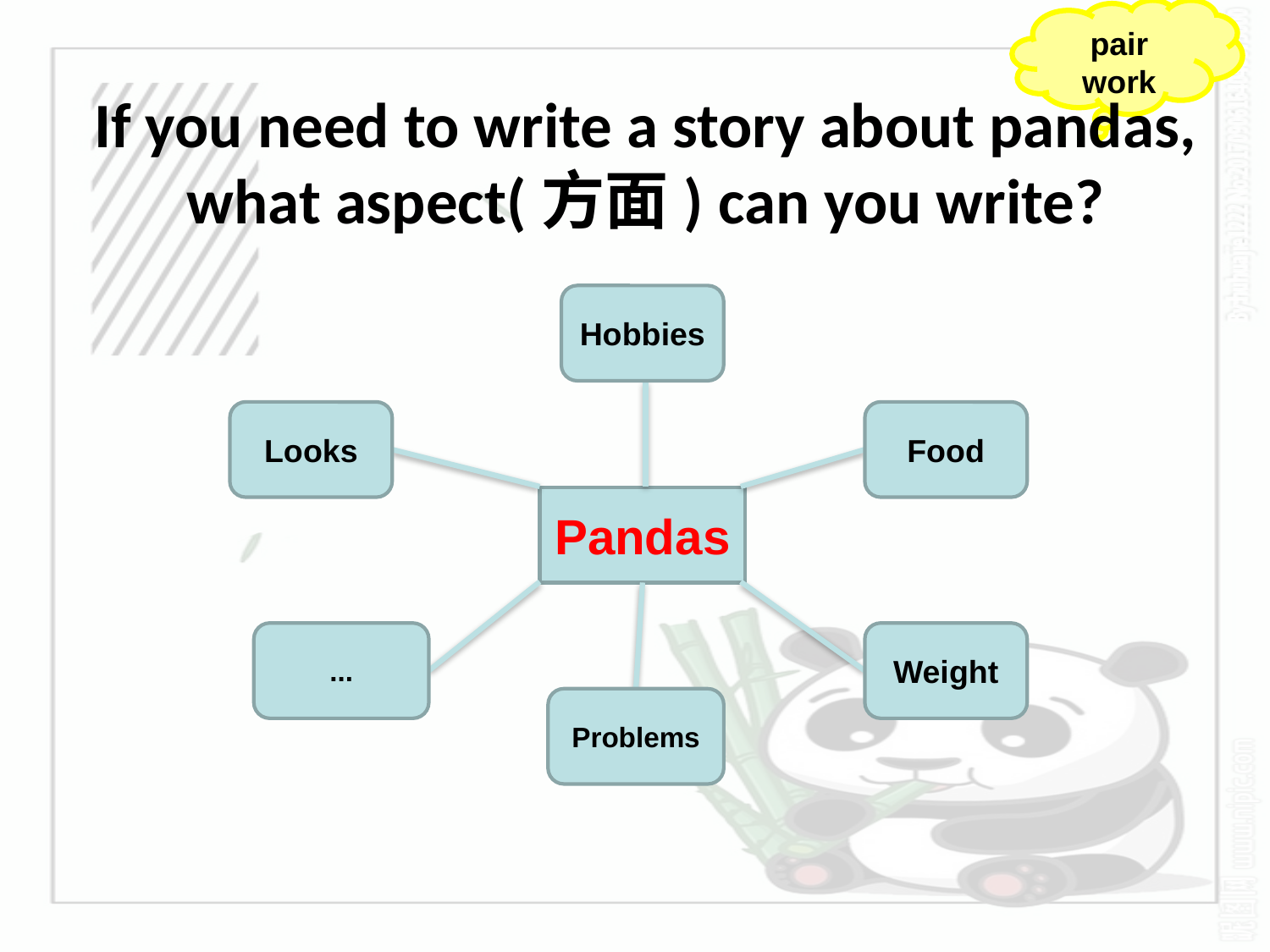

pair work
If you need to write a story about pandas, what aspect(方面) can you write?
Hobbies
Looks
Food
Pandas
...
Weight
Problems